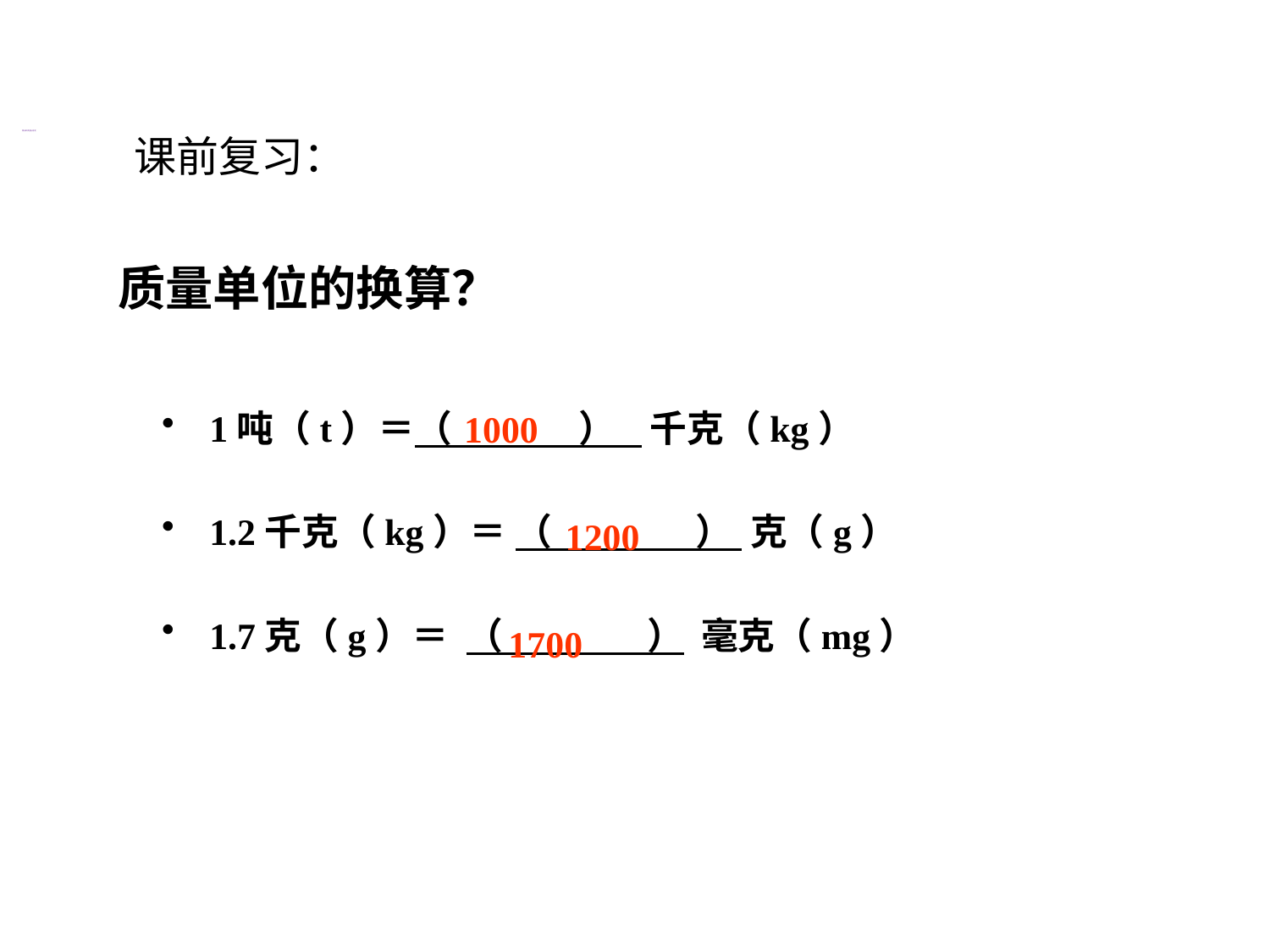

第五章 质量与密度
课前复习：
# 质量单位的换算？
1000
1吨（t）＝（               ）    千克（kg）

1.2千克（kg）＝ （                 ）  克（g）

1.7克（g）＝  （                 ）  毫克（mg）
1200
1700